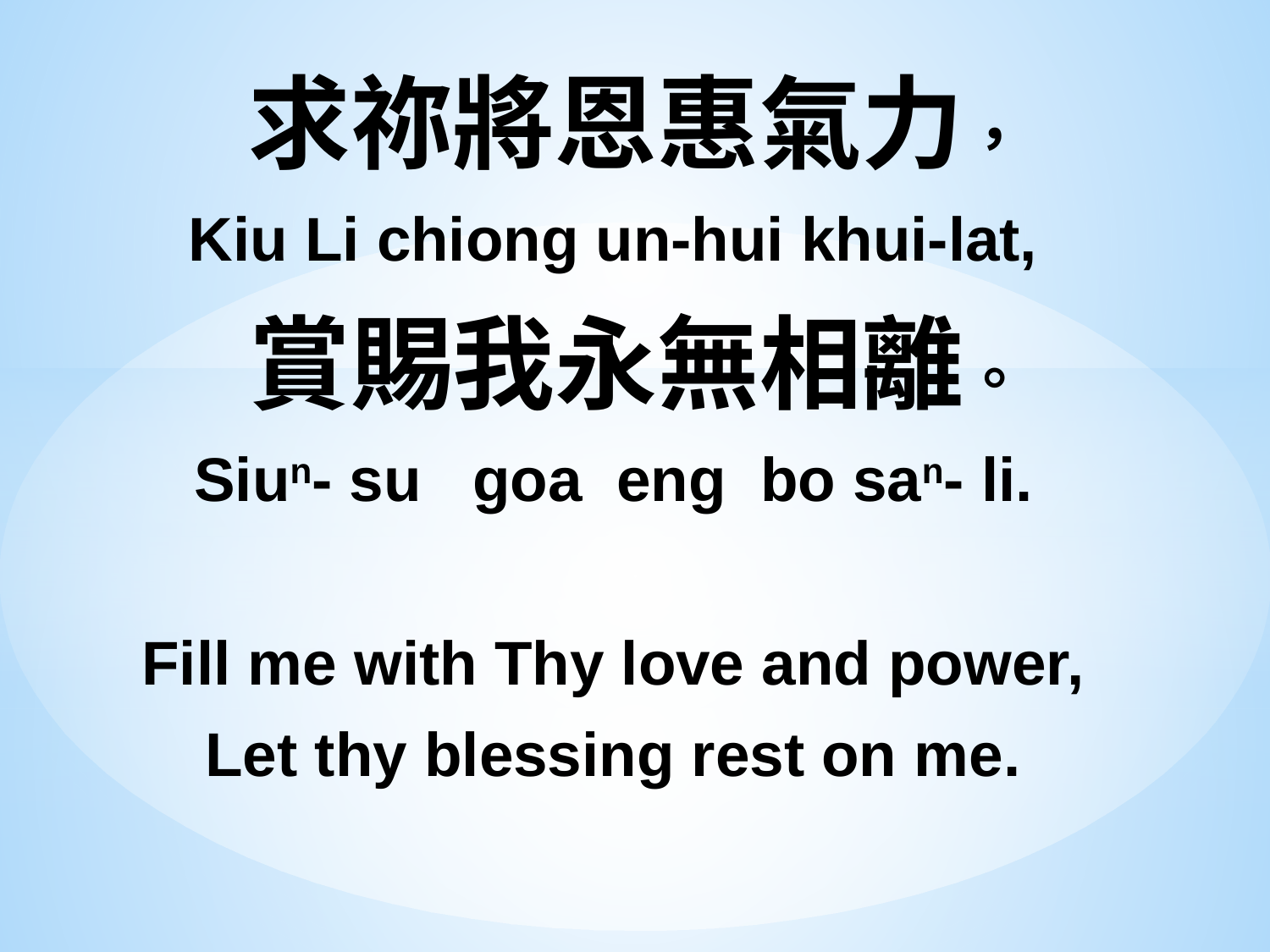

求祢將恩惠氣力，
Kiu Li chiong un-hui khui-lat,
 賞賜我永無相離。
Siun- su   goa  eng  bo san- li.

Fill me with Thy love and power,
Let thy blessing rest on me.